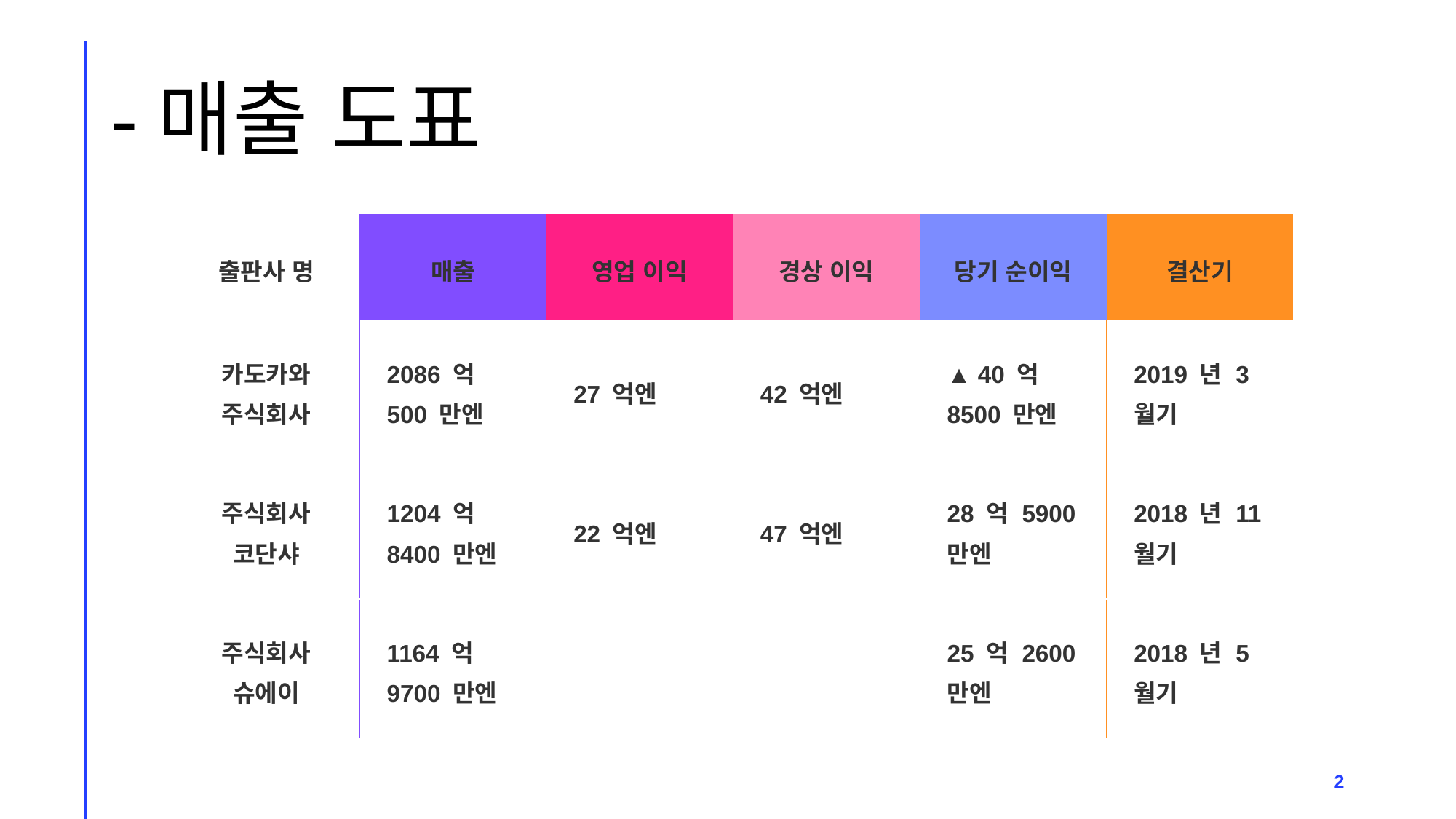

# -매출 도표
| 출판사 명 | 매출 | 영업 이익 | 경상 이익 | 당기 순이익 | 결산기 |
| --- | --- | --- | --- | --- | --- |
| 카도카와 주식회사 | 2086 억 500 만엔 | 27 억엔 | 42 억엔 | ▲ 40 억 8500 만엔 | 2019 년 3 월기 |
| 주식회사 코단샤 | 1204 억 8400 만엔 | 22 억엔 | 47 억엔 | 28 억 5900 만엔 | 2018 년 11 월기 |
| 주식회사 슈에이 | 1164 억 9700 만엔 |  |  | 25 억 2600 만엔 | 2018 년 5 월기 |
2